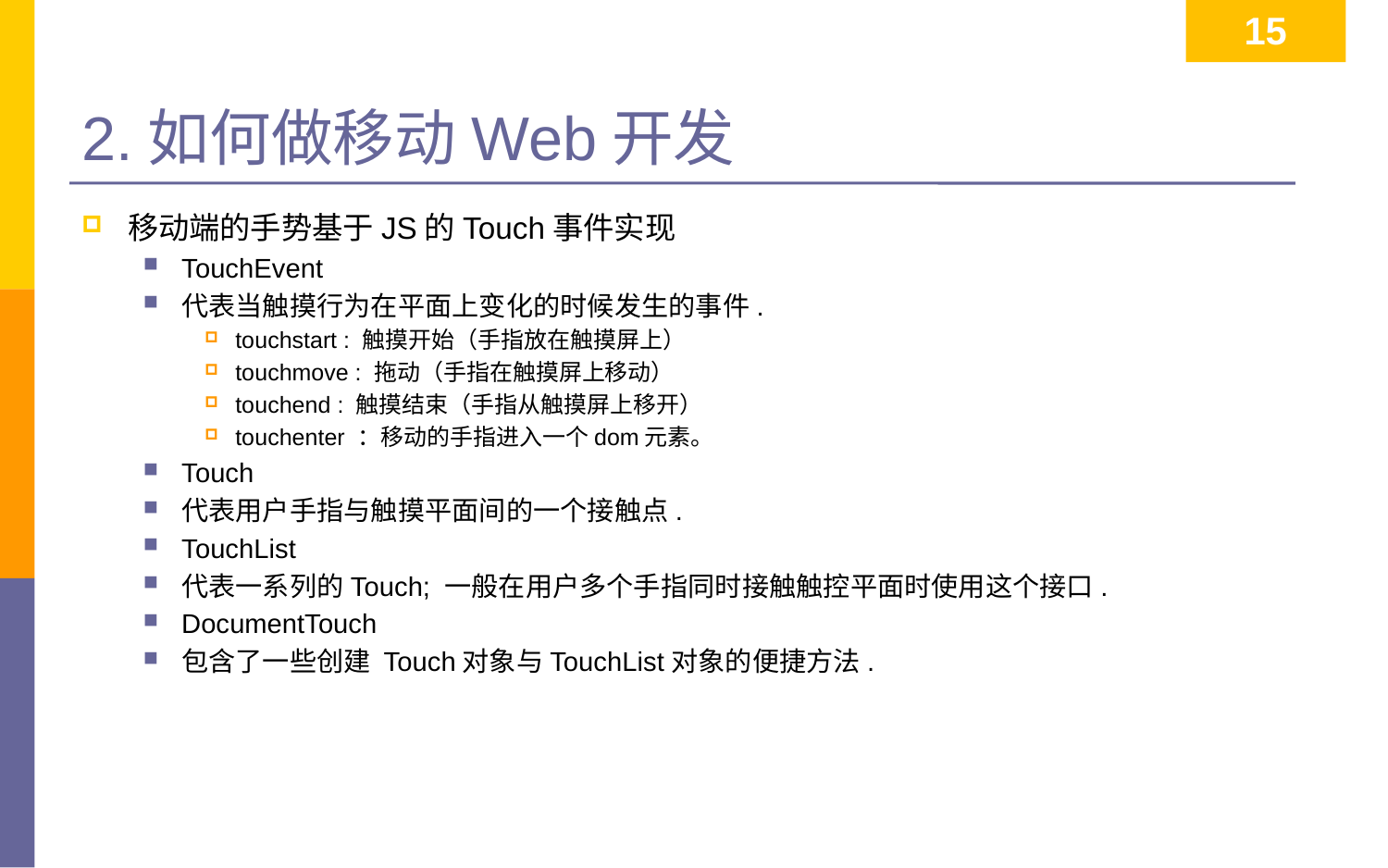

15
# 2.如何做移动Web开发

移动端的手势基于JS的Touch事件实现
TouchEvent
代表当触摸行为在平面上变化的时候发生的事件.
touchstart : 触摸开始（手指放在触摸屏上）
touchmove : 拖动（手指在触摸屏上移动）
touchend : 触摸结束（手指从触摸屏上移开）
touchenter ：移动的手指进入一个dom元素。
Touch
代表用户手指与触摸平面间的一个接触点.
TouchList
代表一系列的Touch; 一般在用户多个手指同时接触触控平面时使用这个接口.
DocumentTouch
包含了一些创建 Touch对象与TouchList对象的便捷方法.